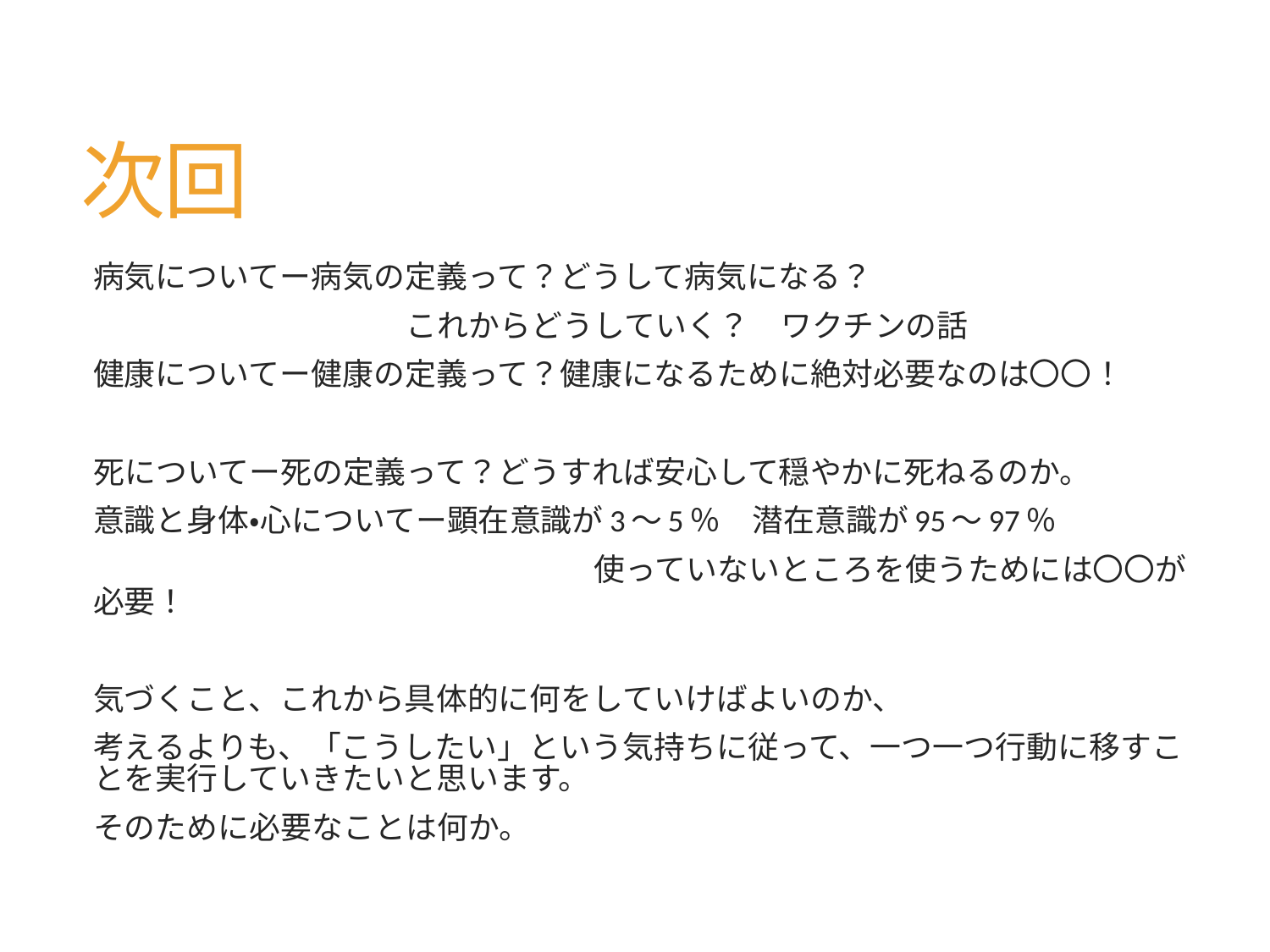

# 次回
病気についてー病気の定義って？どうして病気になる？
　　　　　　　　　　これからどうしていく？　ワクチンの話
健康についてー健康の定義って？健康になるために絶対必要なのは〇〇！

 死についてー死の定義って？どうすれば安心して穏やかに死ねるのか。
意識と身体・心についてー顕在意識が3～5％　潜在意識が95～97％
　　　　　　　　　　　　　　　　使っていないところを使うためには〇〇が必要！

気づくこと、これから具体的に何をしていけばよいのか、
考えるよりも、「こうしたい」という気持ちに従って、一つ一つ行動に移すことを実行していきたいと思います。
そのために必要なことは何か。